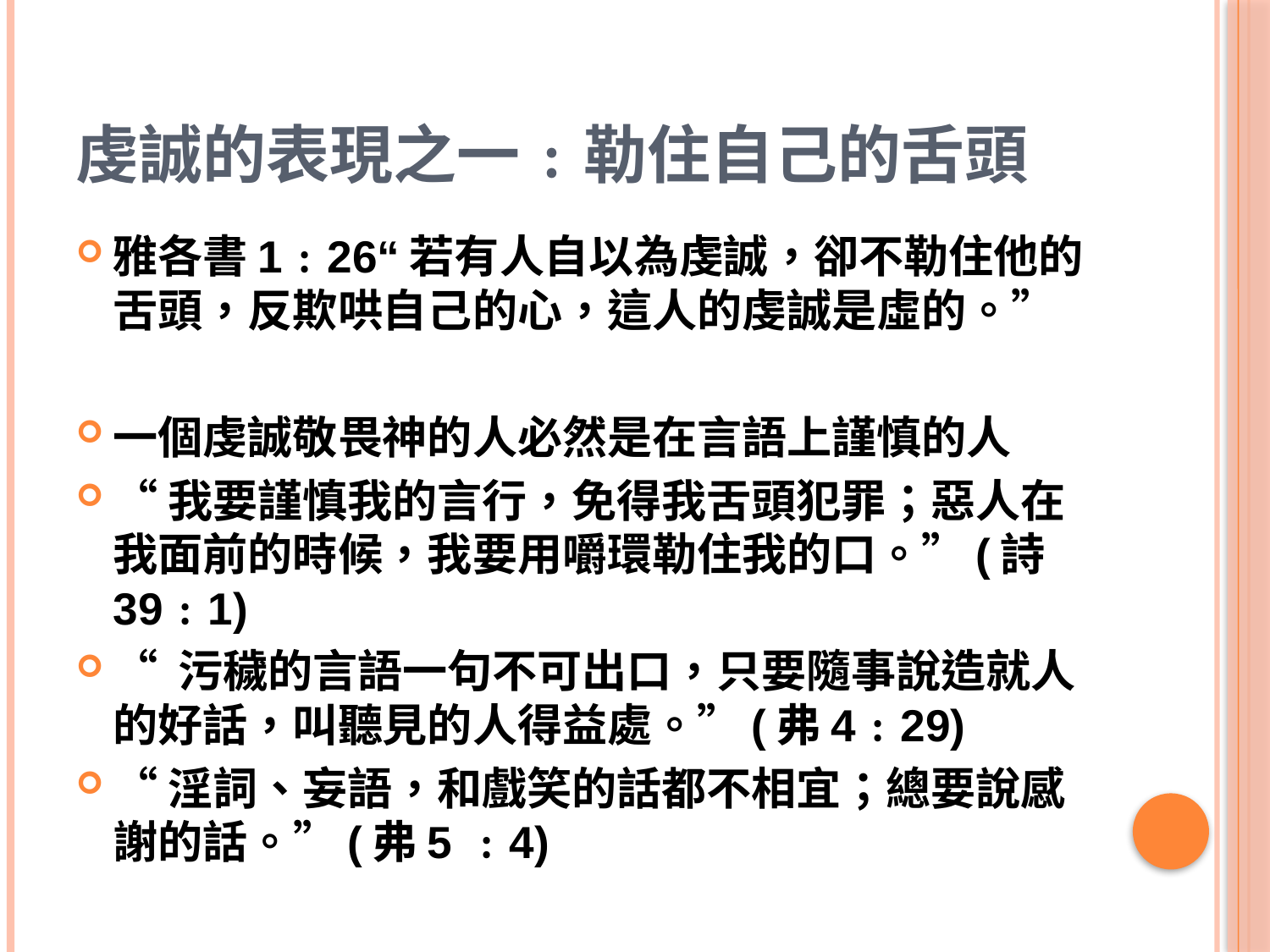

# 虔誠的表現之一﹕勒住自己的舌頭
雅各書1﹕26“若有人自以為虔誠，卻不勒住他的舌頭，反欺哄自己的心，這人的虔誠是虛的。”

一個虔誠敬畏神的人必然是在言語上謹慎的人
“我要謹慎我的言行，免得我舌頭犯罪；惡人在我面前的時候，我要用嚼環勒住我的口。”(詩39﹕1)
“ 污穢的言語一句不可出口，只要隨事說造就人的好話，叫聽見的人得益處。”(弗4﹕29)
“淫詞、妄語，和戲笑的話都不相宜；總要說感謝的話。”(弗5 ﹕4)